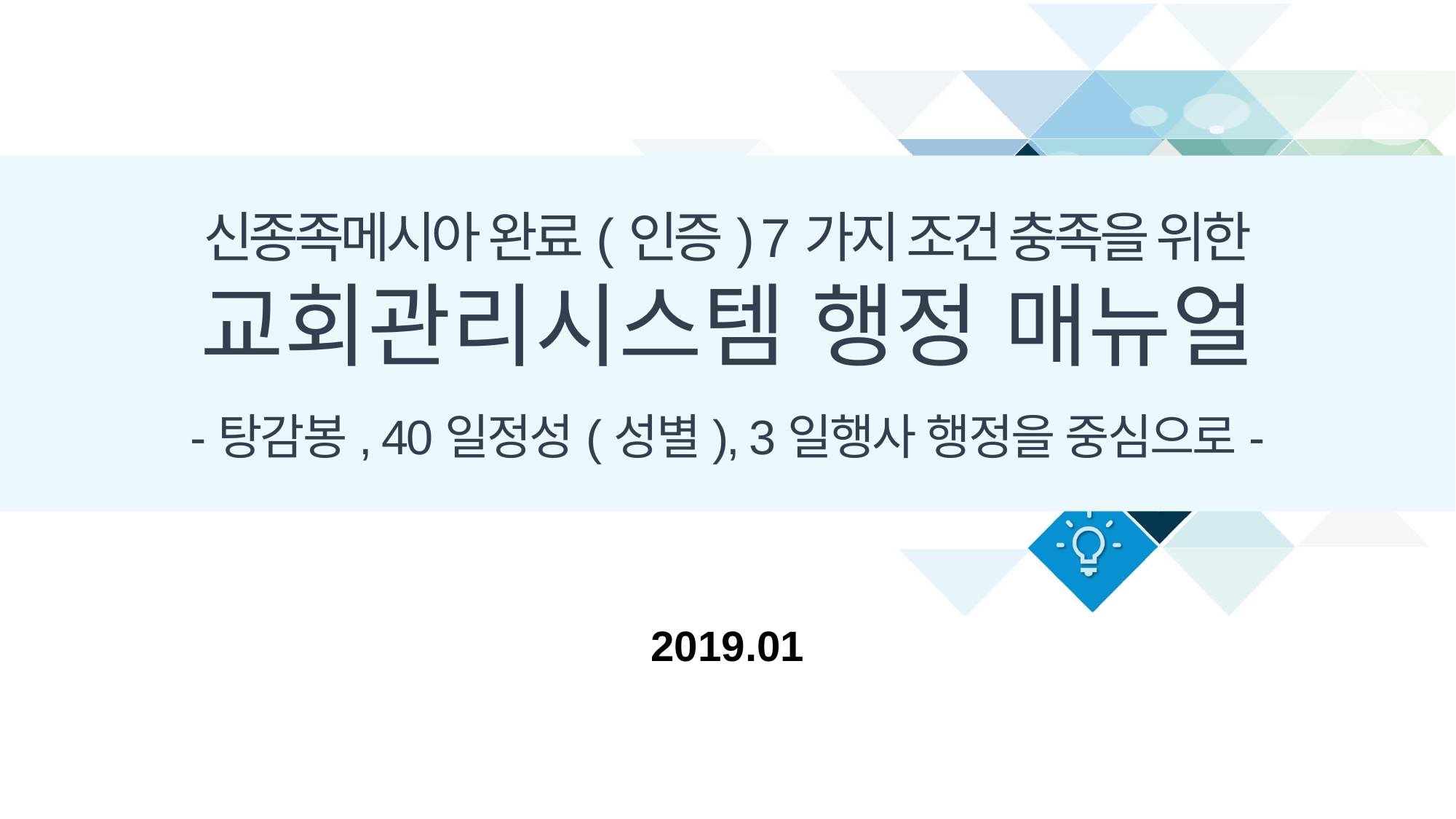

신종족메시아 완료(인증) 7가지 조건 충족을 위한
교회관리시스템 행정 매뉴얼

-탕감봉, 40일정성(성별), 3일행사 행정을 중심으로-
2019.01